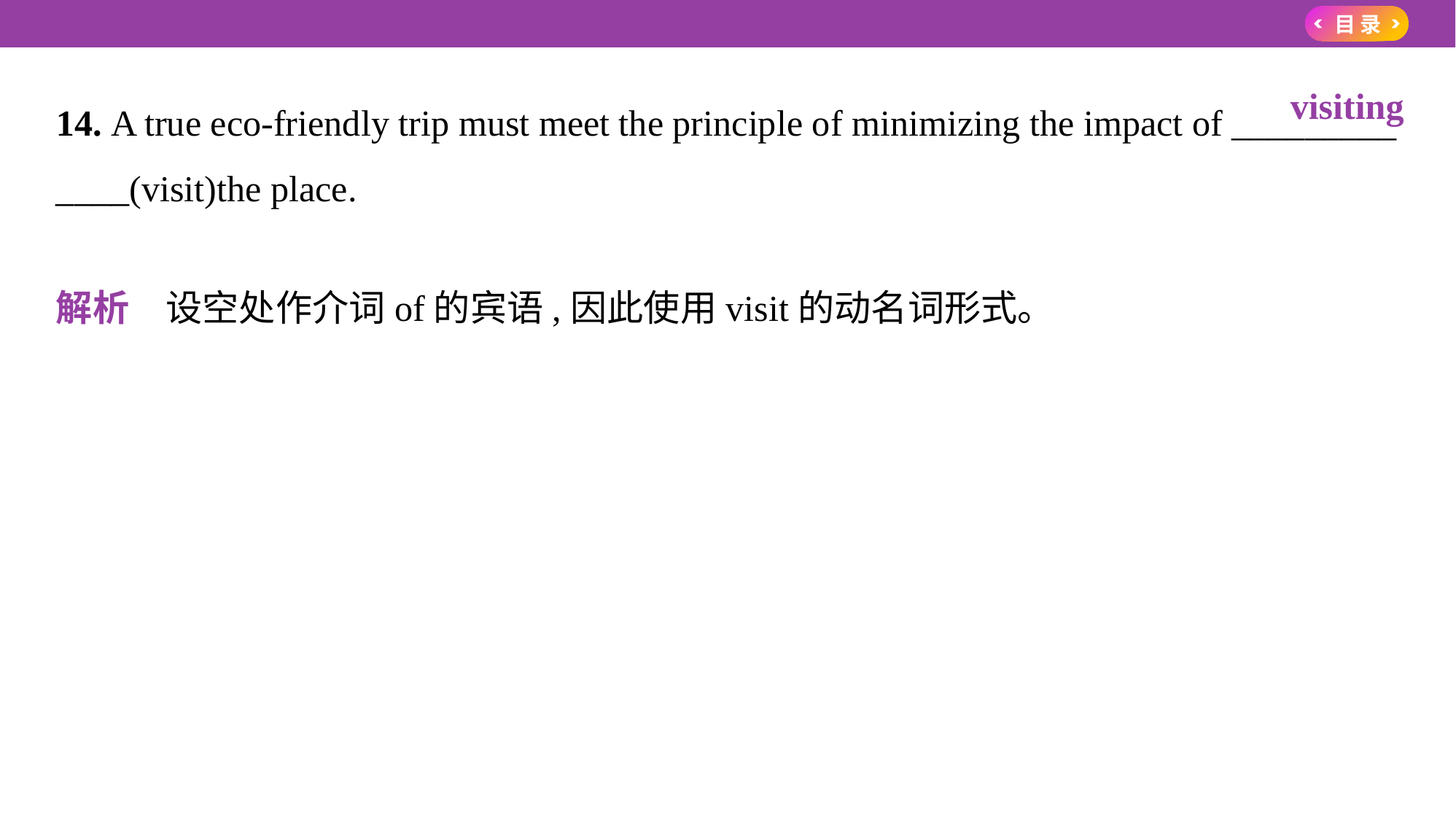

14. A true eco-friendly trip must meet the principle of minimizing the impact of _________
____(visit)the place.

解析　设空处作介词of的宾语,因此使用visit的动名词形式。
　visiting